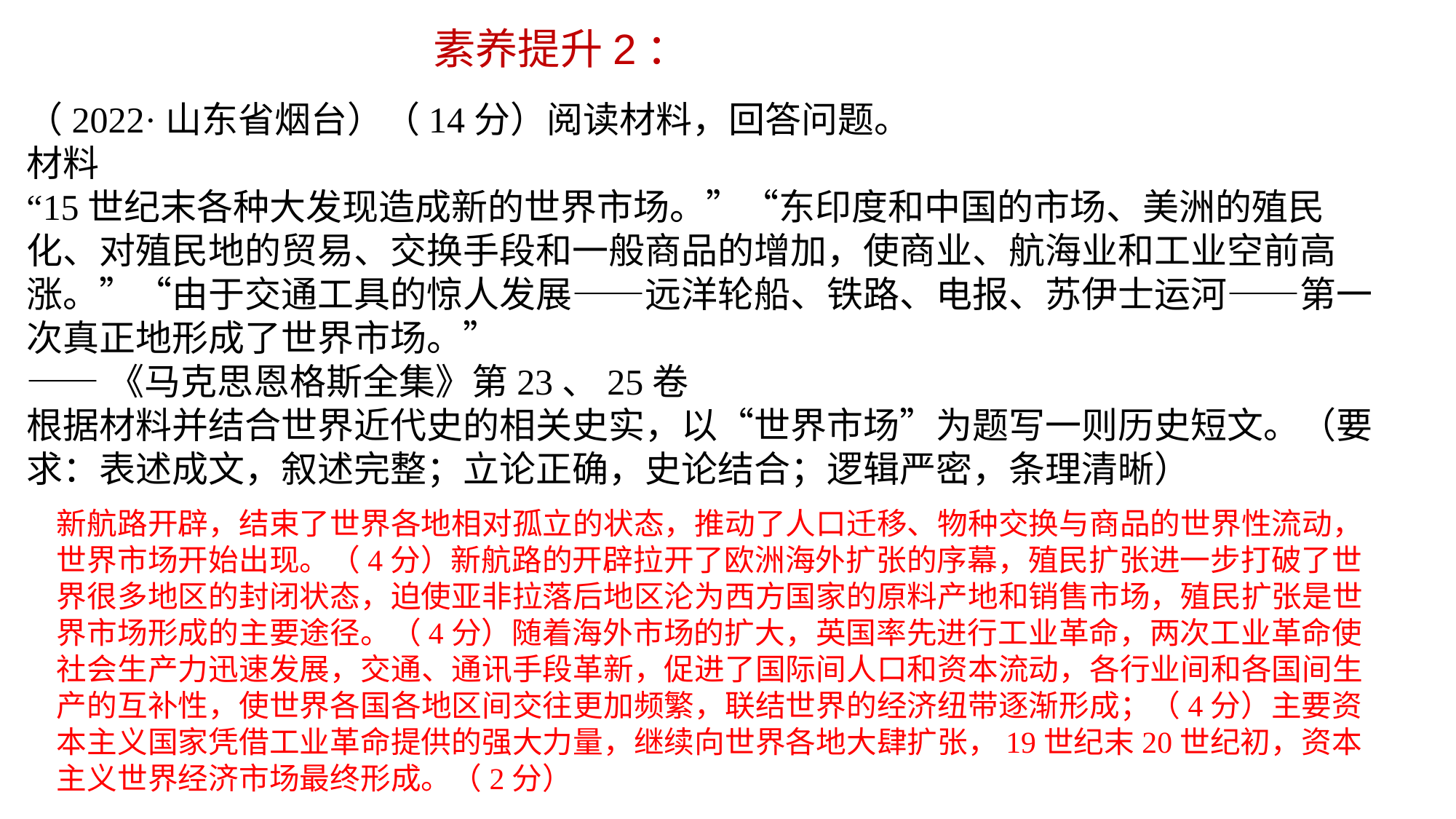

素养提升2：
（2022·山东省烟台）（14分）阅读材料，回答问题。材料“15世纪末各种大发现造成新的世界市场。”“东印度和中国的市场、美洲的殖民化、对殖民地的贸易、交换手段和一般商品的增加，使商业、航海业和工业空前高涨。”“由于交通工具的惊人发展——远洋轮船、铁路、电报、苏伊士运河——第一次真正地形成了世界市场。”——《马克思恩格斯全集》第23、25卷根据材料并结合世界近代史的相关史实，以“世界市场”为题写一则历史短文。（要求：表述成文，叙述完整；立论正确，史论结合；逻辑严密，条理清晰）
新航路开辟，结束了世界各地相对孤立的状态，推动了人口迁移、物种交换与商品的世界性流动，世界市场开始出现。（4分）新航路的开辟拉开了欧洲海外扩张的序幕，殖民扩张进一步打破了世界很多地区的封闭状态，迫使亚非拉落后地区沦为西方国家的原料产地和销售市场，殖民扩张是世界市场形成的主要途径。（4分）随着海外市场的扩大，英国率先进行工业革命，两次工业革命使社会生产力迅速发展，交通、通讯手段革新，促进了国际间人口和资本流动，各行业间和各国间生产的互补性，使世界各国各地区间交往更加频繁，联结世界的经济纽带逐渐形成；（4分）主要资本主义国家凭借工业革命提供的强大力量，继续向世界各地大肆扩张，19世纪末20世纪初，资本主义世界经济市场最终形成。（2分）